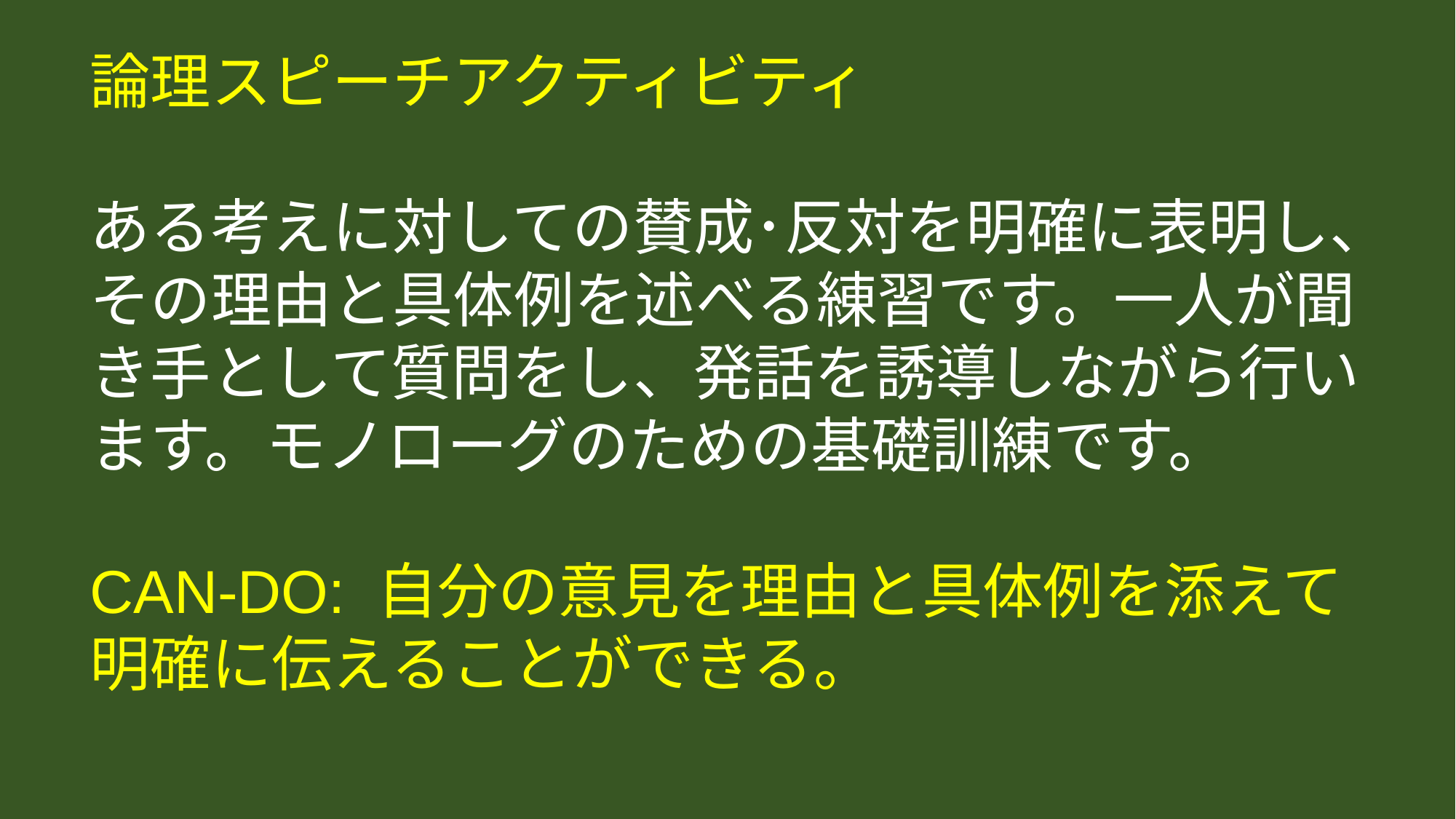

論理スピーチアクティビティ

ある考えに対しての賛成･反対を明確に表明し、その理由と具体例を述べる練習です。一人が聞き手として質問をし、発話を誘導しながら行います。モノローグのための基礎訓練です。

CAN-DO: 自分の意見を理由と具体例を添えて明確に伝えることができる。